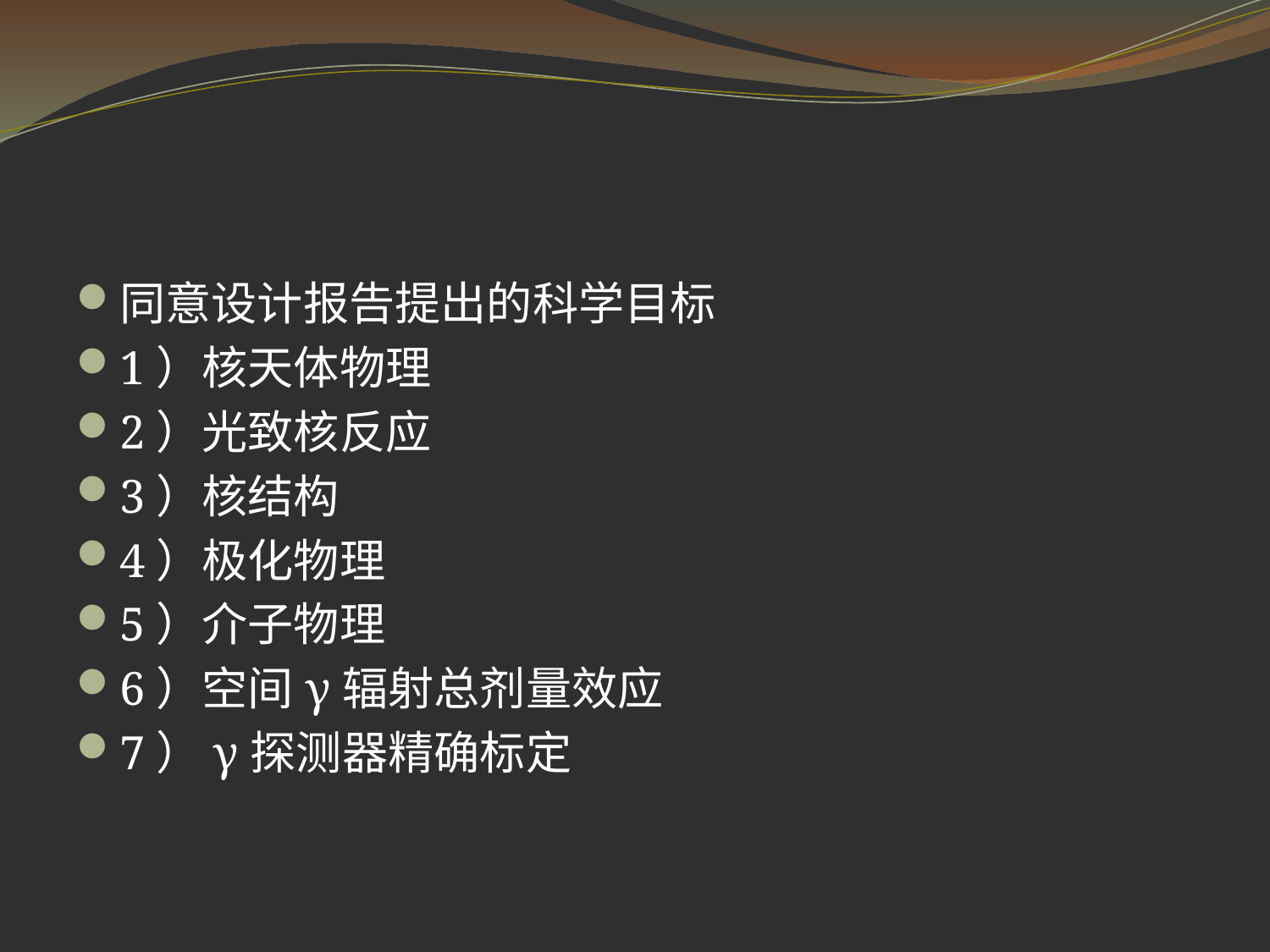

#
同意设计报告提出的科学目标
1）核天体物理
2）光致核反应
3）核结构
4）极化物理
5）介子物理
6）空间γ辐射总剂量效应
7）γ探测器精确标定